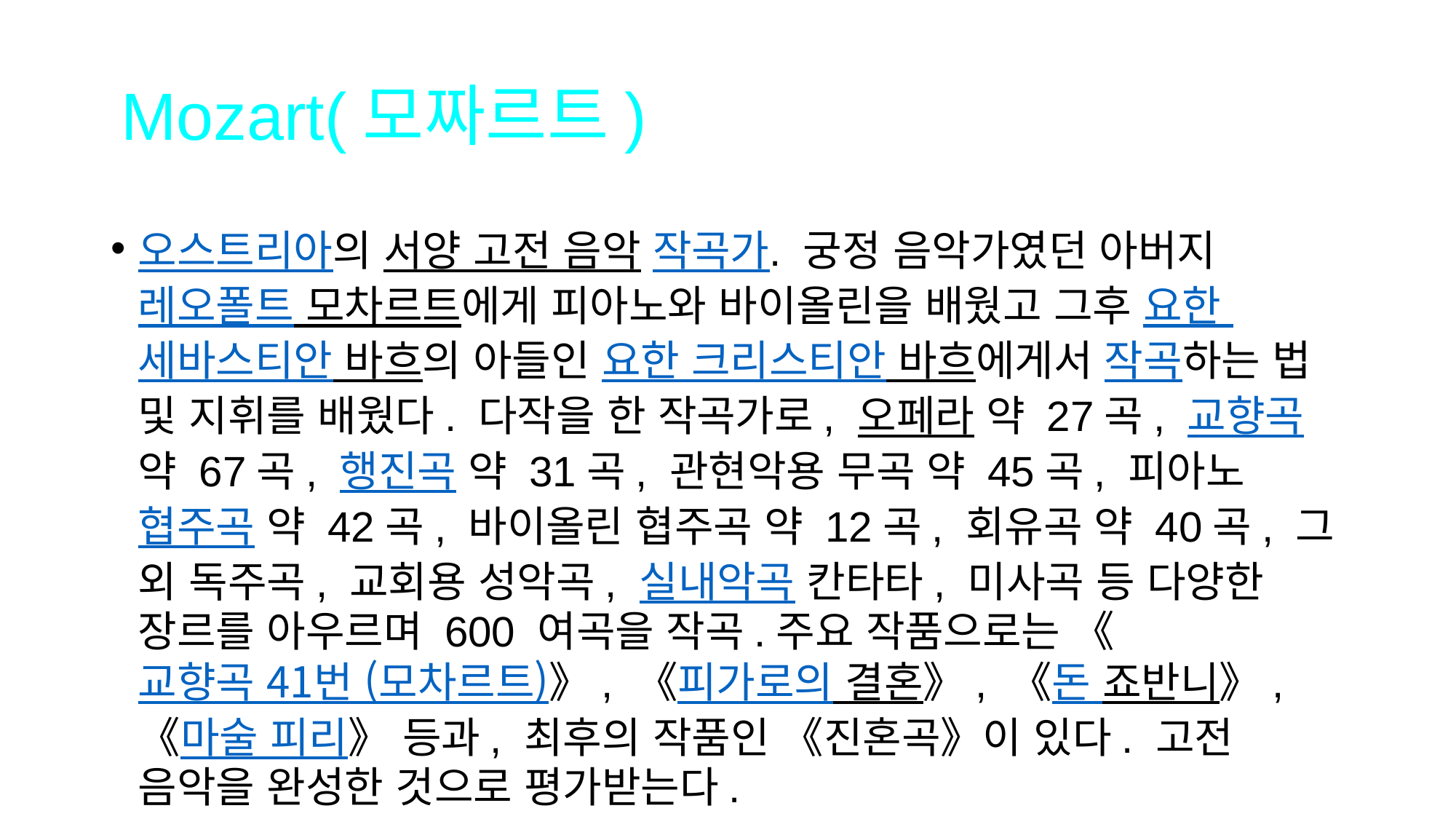

# Mozart(모짜르트)
오스트리아의 서양 고전 음악 작곡가. 궁정 음악가였던 아버지 레오폴트 모차르트에게 피아노와 바이올린을 배웠고 그후 요한 세바스티안 바흐의 아들인 요한 크리스티안 바흐에게서 작곡하는 법 및 지휘를 배웠다. 다작을 한 작곡가로, 오페라 약 27곡, 교향곡 약 67곡, 행진곡 약 31곡, 관현악용 무곡 약 45곡, 피아노 협주곡 약 42곡, 바이올린 협주곡 약 12곡, 회유곡 약 40곡, 그 외 독주곡, 교회용 성악곡, 실내악곡 칸타타, 미사곡 등 다양한 장르를 아우르며 600 여곡을 작곡.주요 작품으로는 《교향곡 41번 (모차르트)》, 《피가로의 결혼》, 《돈 죠반니》, 《마술 피리》 등과, 최후의 작품인 《진혼곡》이 있다. 고전 음악을 완성한 것으로 평가받는다.